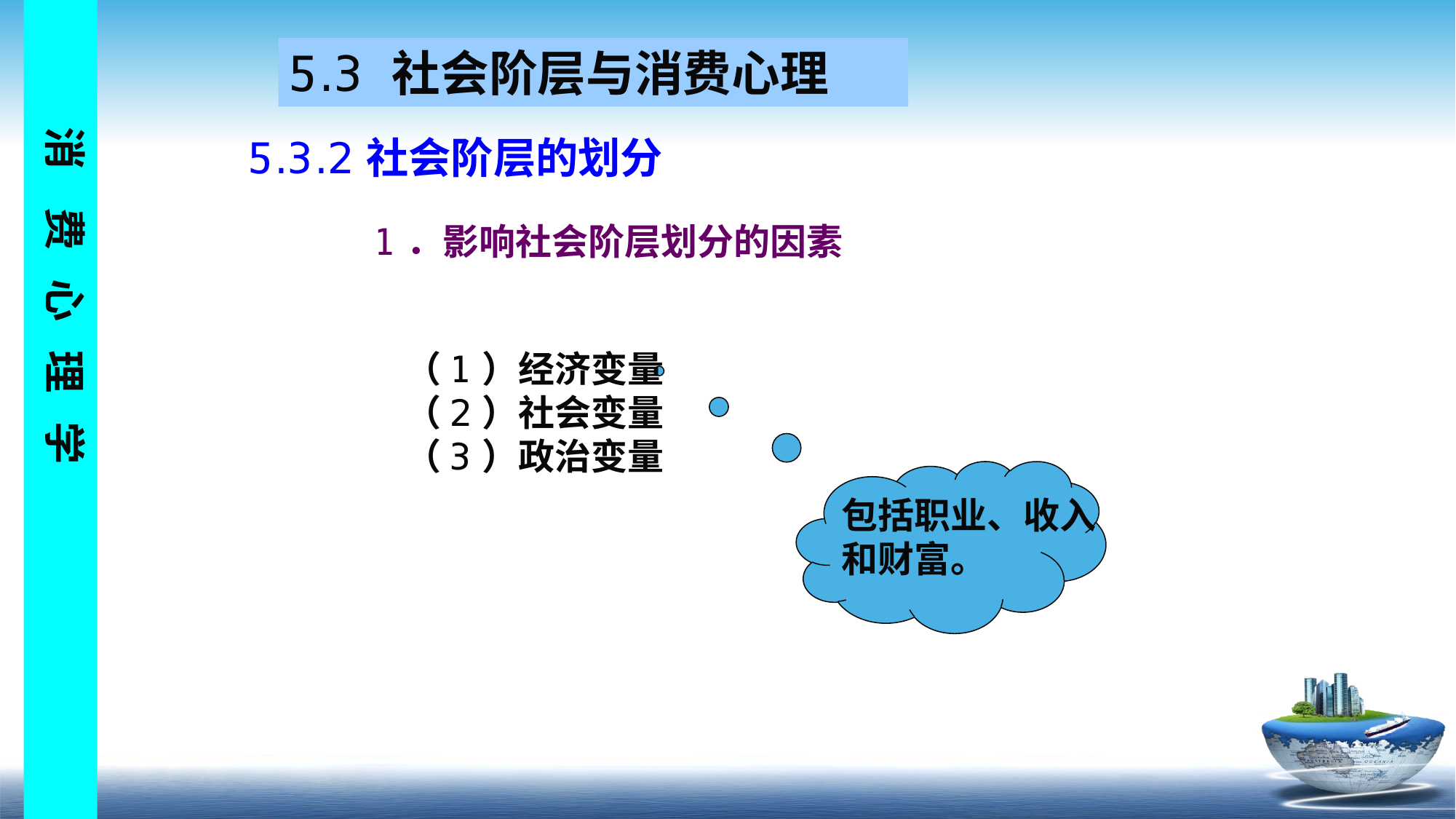

5.3 社会阶层与消费心理
5.3.2社会阶层的划分
1．影响社会阶层划分的因素
（1）经济变量
（2）社会变量
（3）政治变量

包括职业、收入
和财富。